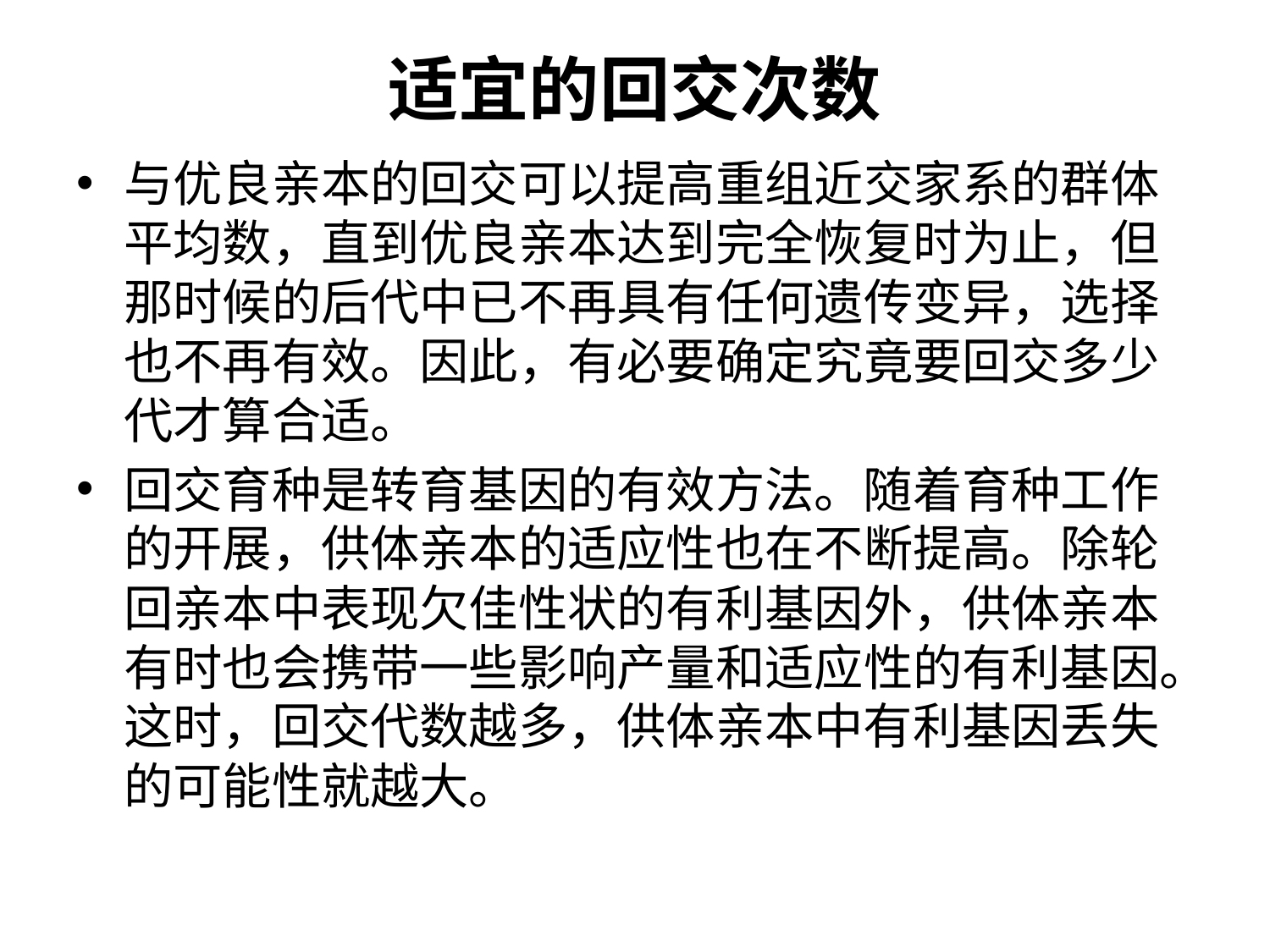

# 适宜的回交次数
与优良亲本的回交可以提高重组近交家系的群体平均数，直到优良亲本达到完全恢复时为止，但那时候的后代中已不再具有任何遗传变异，选择也不再有效。因此，有必要确定究竟要回交多少代才算合适。
回交育种是转育基因的有效方法。随着育种工作的开展，供体亲本的适应性也在不断提高。除轮回亲本中表现欠佳性状的有利基因外，供体亲本有时也会携带一些影响产量和适应性的有利基因。这时，回交代数越多，供体亲本中有利基因丢失的可能性就越大。